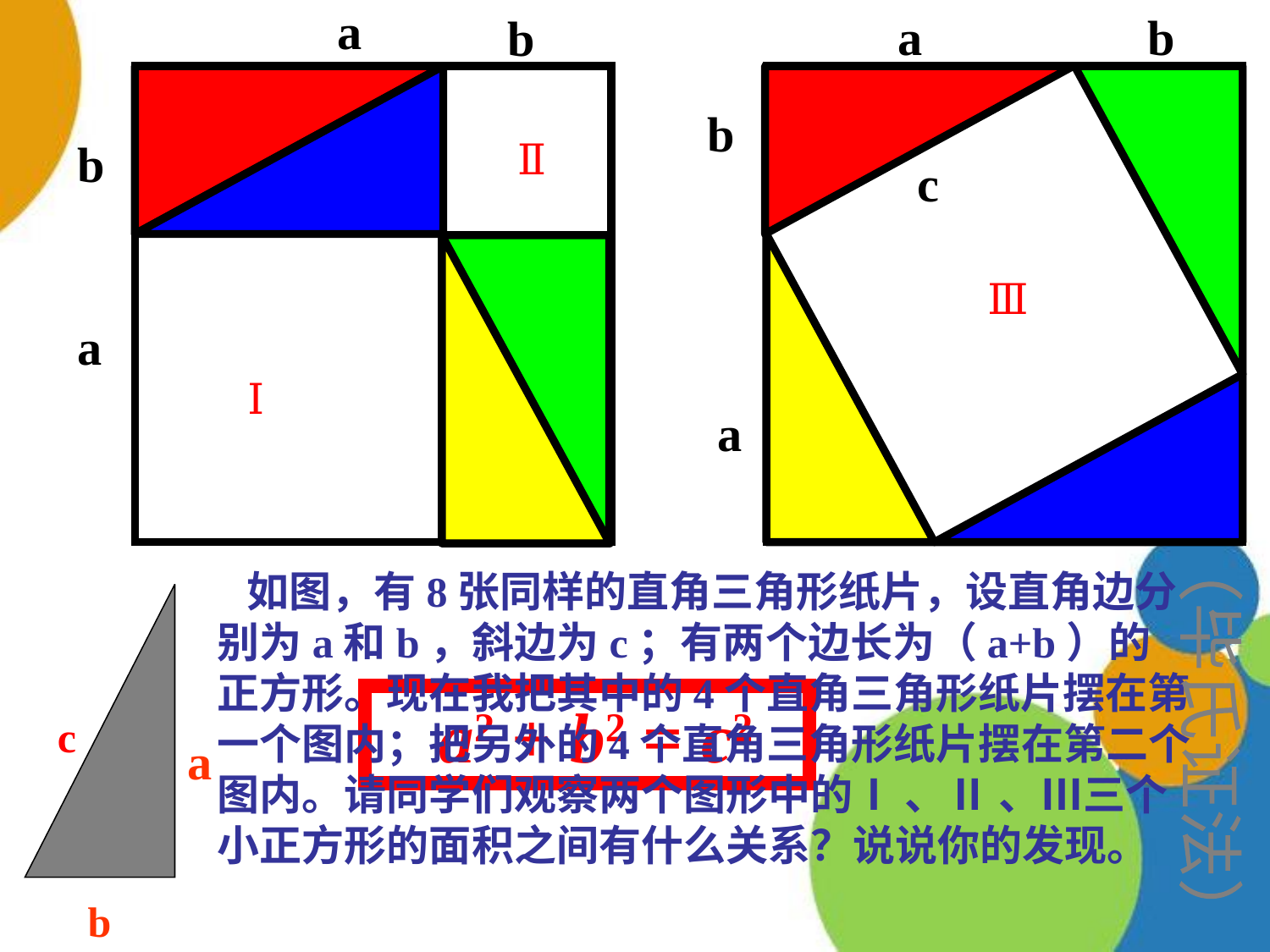

a
b
b
a
c
a
b
b
a

Ⅱ

Ⅲ

Ⅰ

  如图，有8张同样的直角三角形纸片，设直角边分别为a和b，斜边为c；有两个边长为（a+b）的正方形。现在我把其中的4个直角三角形纸片摆在第一个图内；把另外的4个直角三角形纸片摆在第二个图内。请同学们观察两个图形中的Ⅰ 、Ⅱ 、Ⅲ三个小正方形的面积之间有什么关系？说说你的发现。

c
a
b
 a2 + b2 = c2
（毕氏证法）